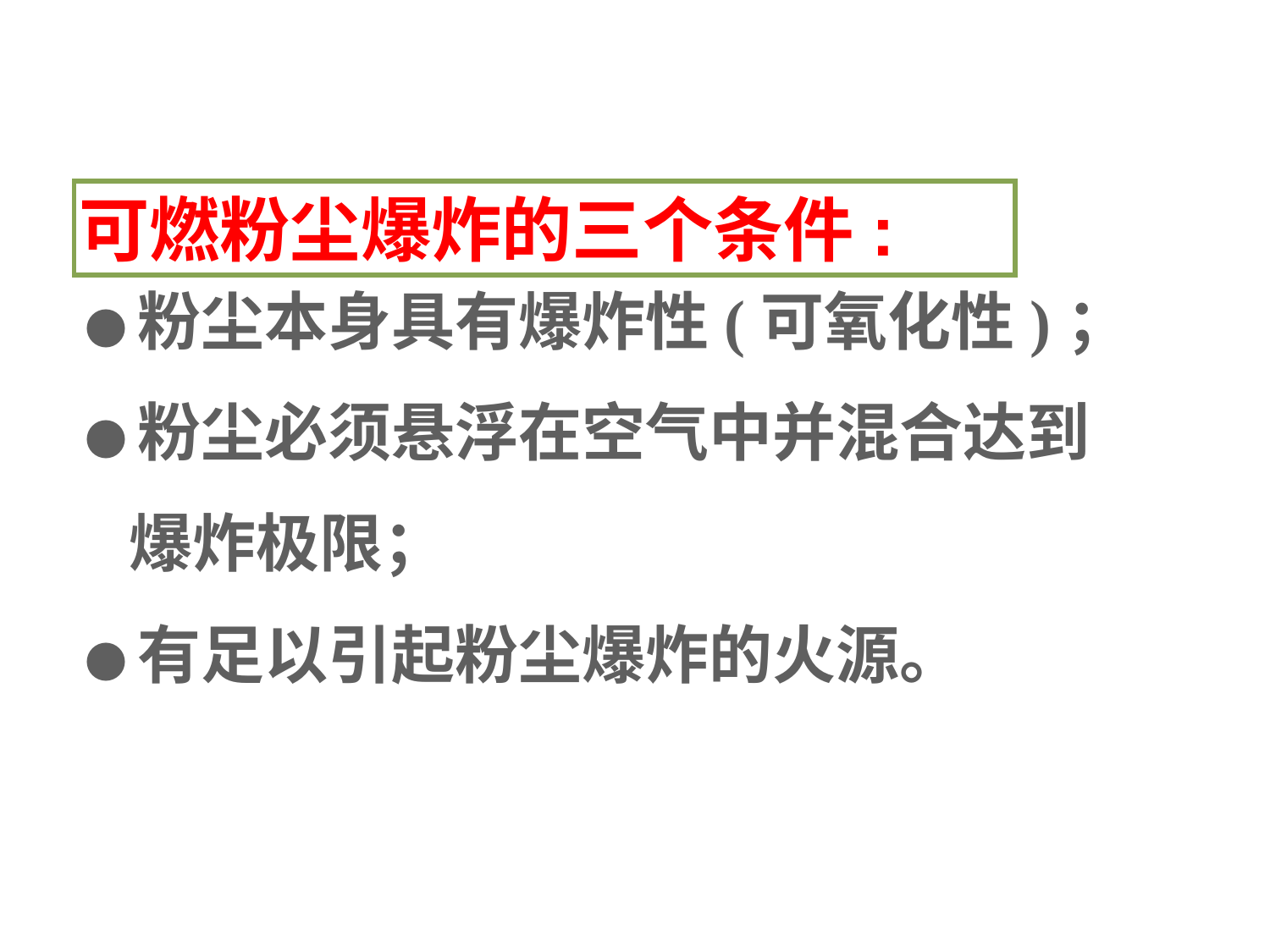

可燃粉尘爆炸的三个条件:
●粉尘本身具有爆炸性(可氧化性)；
●粉尘必须悬浮在空气中并混合达到
  爆炸极限；
●有足以引起粉尘爆炸的火源。